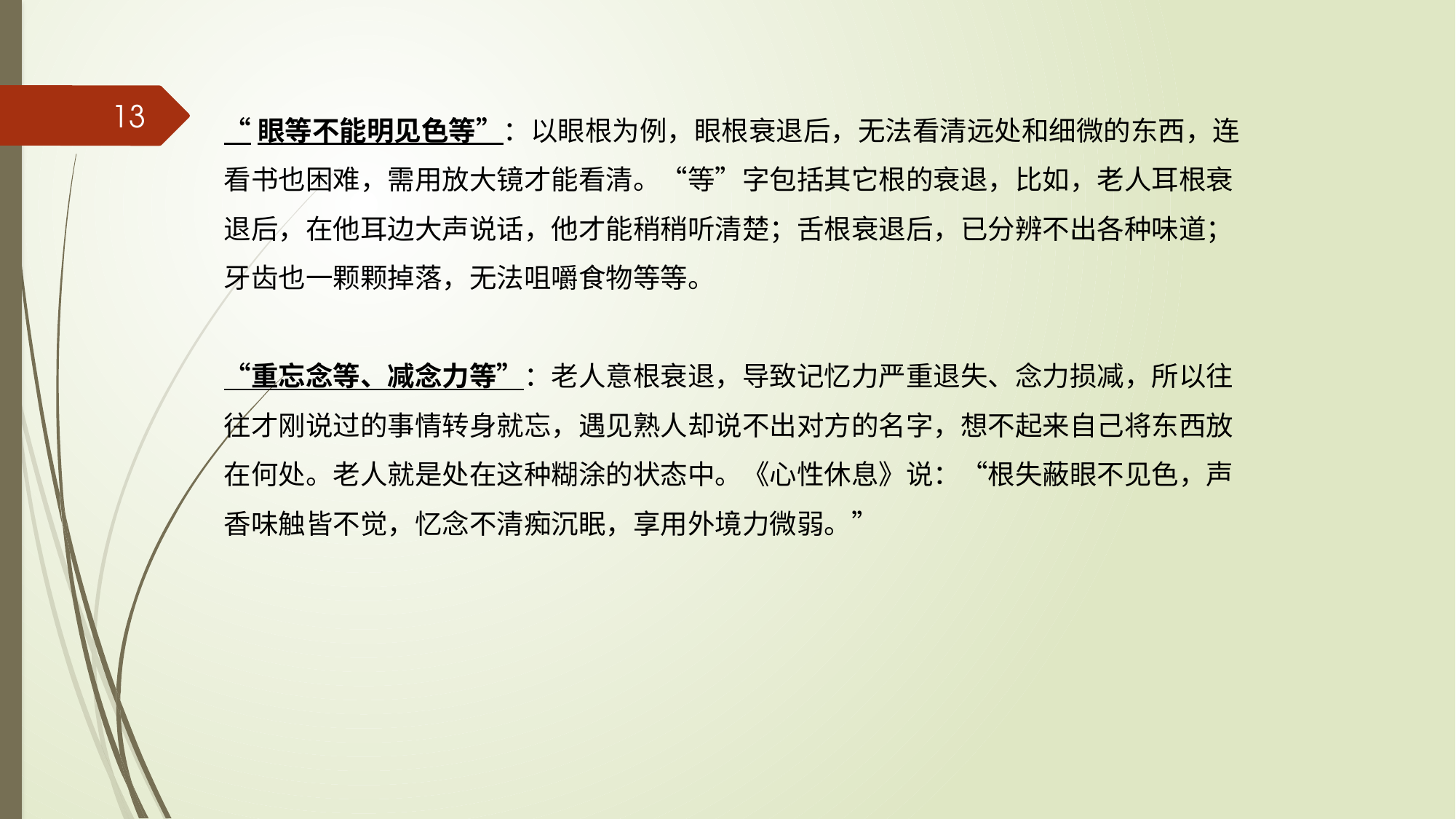

“眼等不能明见色等”：以眼根为例，眼根衰退后，无法看清远处和细微的东西，连看书也困难，需用放大镜才能看清。“等”字包括其它根的衰退，比如，老人耳根衰退后，在他耳边大声说话，他才能稍稍听清楚；舌根衰退后，已分辨不出各种味道；牙齿也一颗颗掉落，无法咀嚼食物等等。
“重忘念等、减念力等”：老人意根衰退，导致记忆力严重退失、念力损减，所以往往才刚说过的事情转身就忘，遇见熟人却说不出对方的名字，想不起来自己将东西放在何处。老人就是处在这种糊涂的状态中。《心性休息》说：“根失蔽眼不见色，声香味触皆不觉，忆念不清痴沉眠，享用外境力微弱。”
13